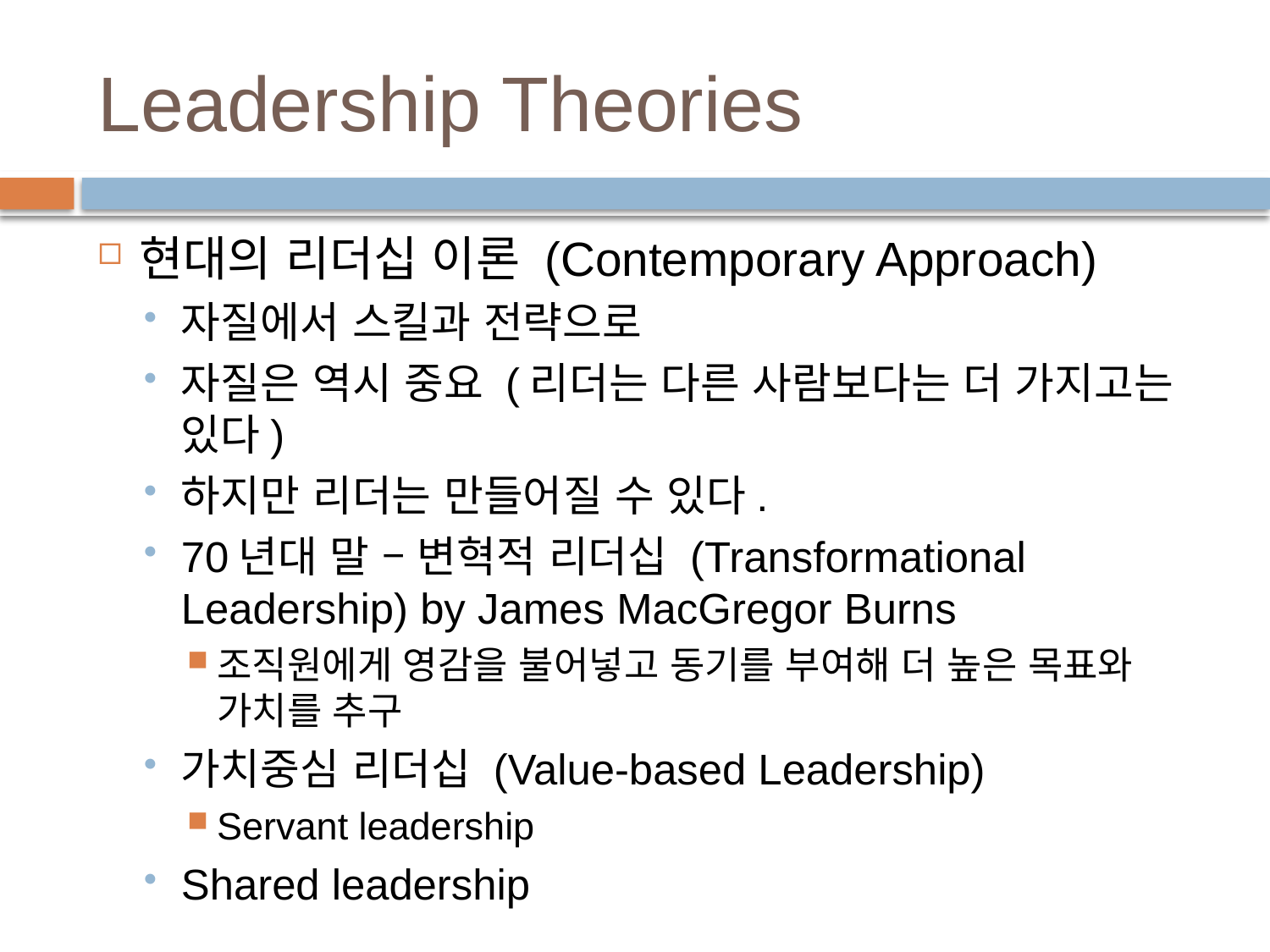

# Leadership Theories
현대의 리더십 이론 (Contemporary Approach)
자질에서 스킬과 전략으로
자질은 역시 중요 (리더는 다른 사람보다는 더 가지고는 있다)
하지만 리더는 만들어질 수 있다.
70년대 말 – 변혁적 리더십 (Transformational Leadership) by James MacGregor Burns
조직원에게 영감을 불어넣고 동기를 부여해 더 높은 목표와 가치를 추구
가치중심 리더십 (Value-based Leadership)
Servant leadership
Shared leadership